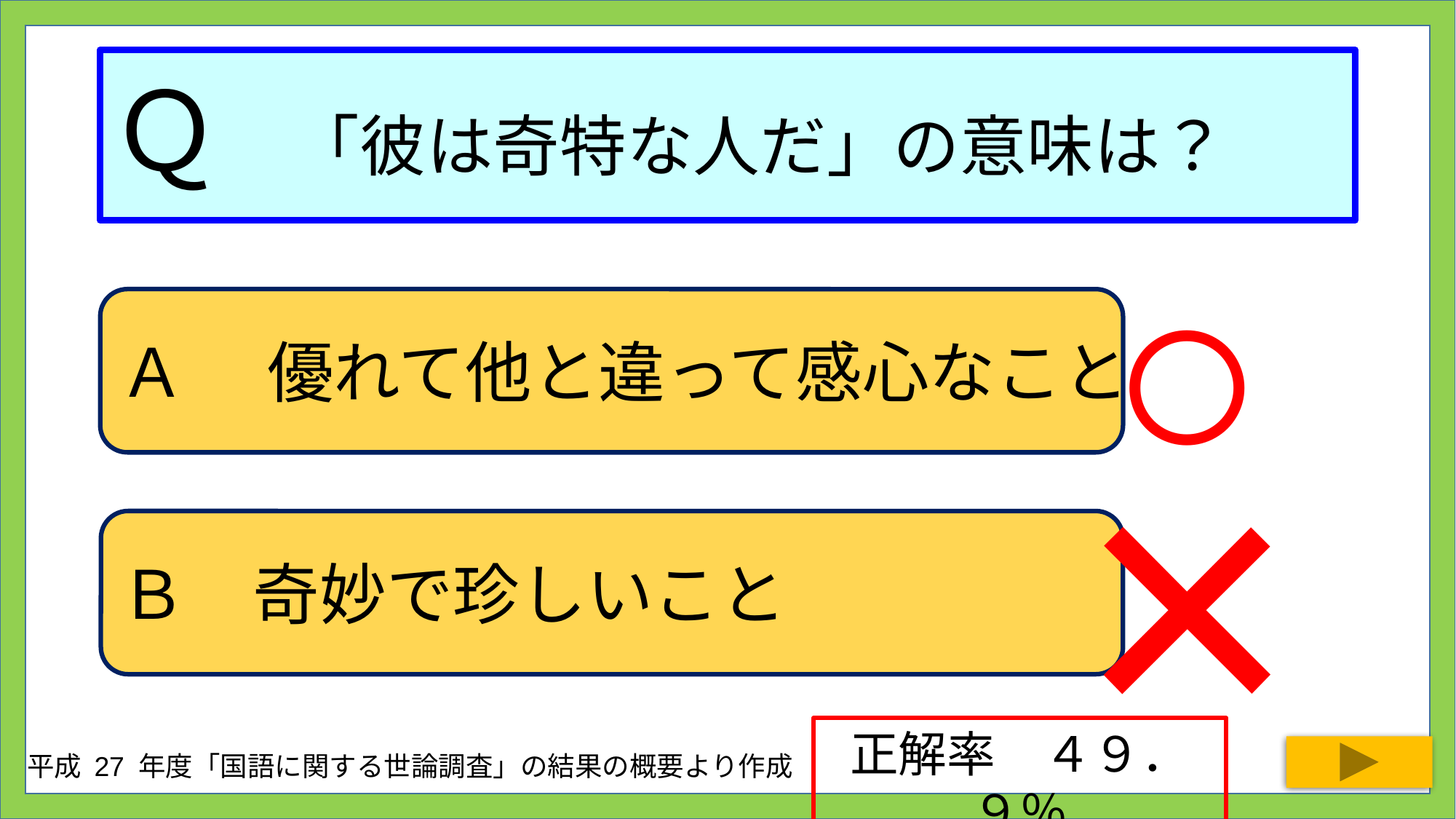

# Ｑ　「彼は奇特な人だ」の意味は？
○
Ａ　 優れて他と違って感心なこと
×
Ｂ　奇妙で珍しいこと
正解率　４９．９％

平成 27 年度「国語に関する世論調査」の結果の概要より作成